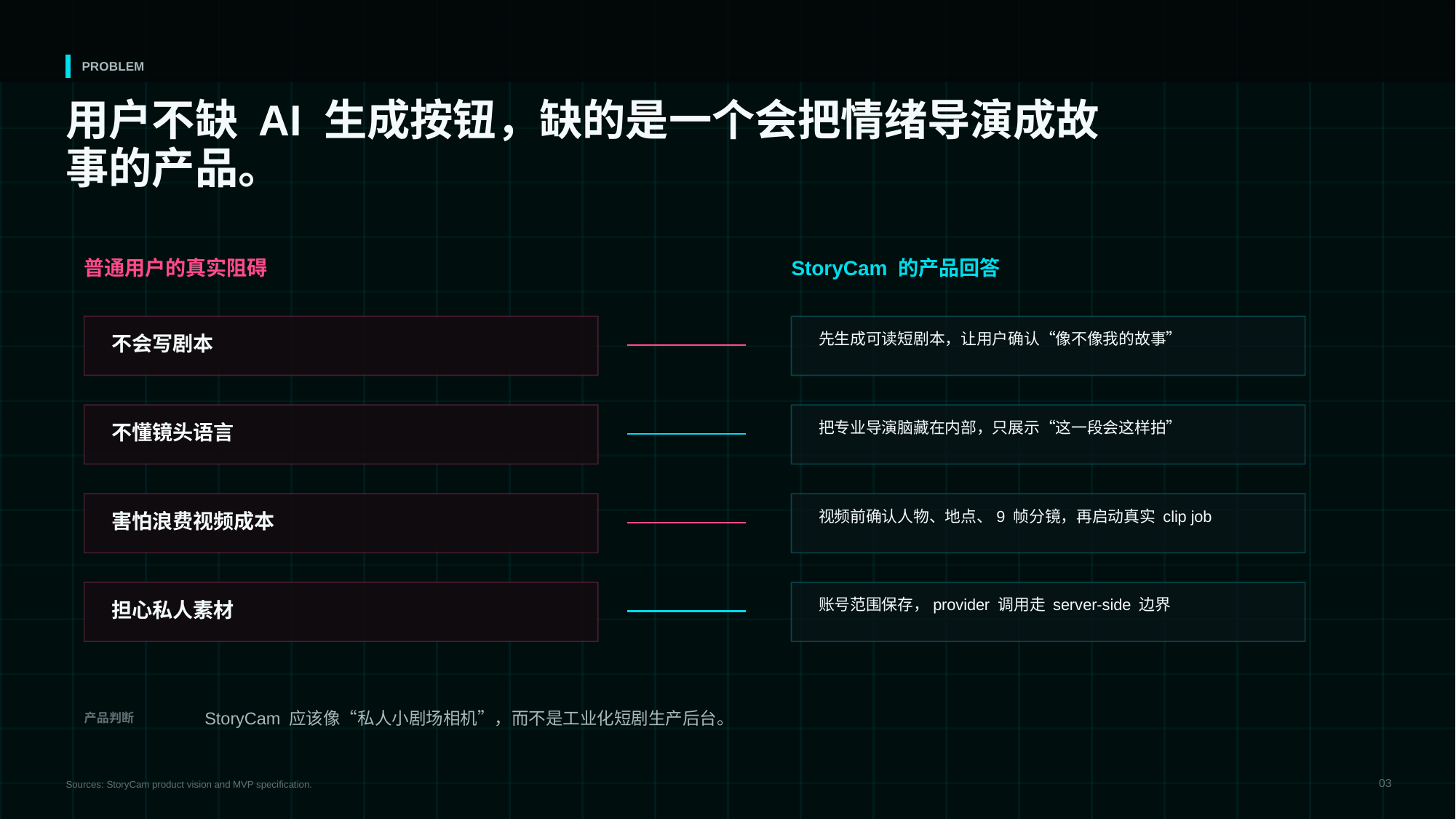

PROBLEM

用户不缺 AI 生成按钮，缺的是一个会把情绪导演成故事的产品。

普通用户的真实阻碍
StoryCam 的产品回答

先生成可读短剧本，让用户确认“像不像我的故事”
不会写剧本

把专业导演脑藏在内部，只展示“这一段会这样拍”
不懂镜头语言

视频前确认人物、地点、9 帧分镜，再启动真实 clip job
害怕浪费视频成本

账号范围保存，provider 调用走 server-side 边界
担心私人素材

StoryCam 应该像“私人小剧场相机”，而不是工业化短剧生产后台。
产品判断

03
Sources: StoryCam product vision and MVP specification.